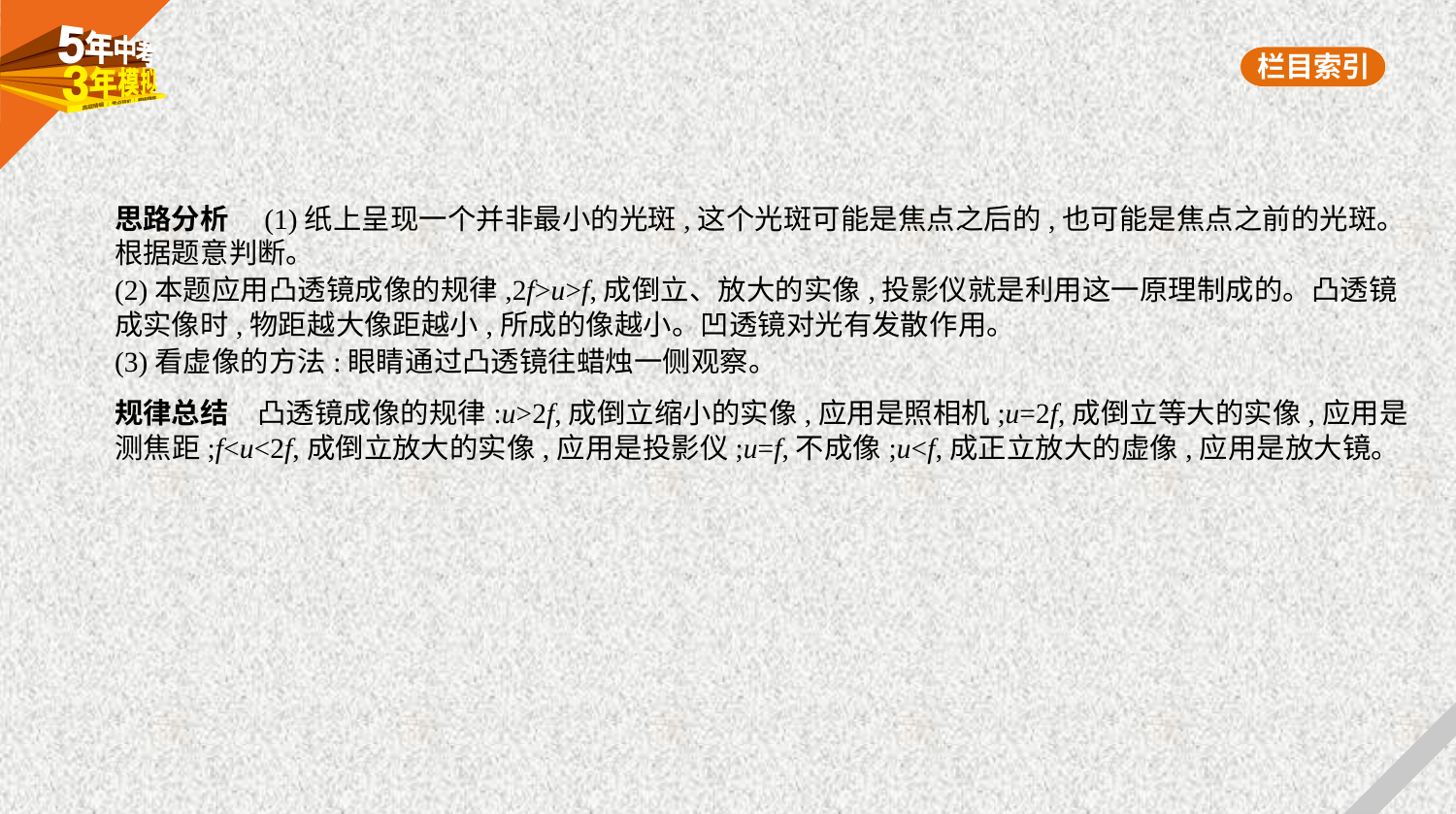

思路分析　(1)纸上呈现一个并非最小的光斑,这个光斑可能是焦点之后的,也可能是焦点之前的光斑。
根据题意判断。
(2)本题应用凸透镜成像的规律,2f>u>f,成倒立、放大的实像,投影仪就是利用这一原理制成的。凸透镜
成实像时,物距越大像距越小,所成的像越小。凹透镜对光有发散作用。
(3)看虚像的方法:眼睛通过凸透镜往蜡烛一侧观察。
规律总结　凸透镜成像的规律:u>2f,成倒立缩小的实像,应用是照相机;u=2f,成倒立等大的实像,应用是
测焦距;f<u<2f,成倒立放大的实像,应用是投影仪;u=f,不成像;u<f,成正立放大的虚像,应用是放大镜。